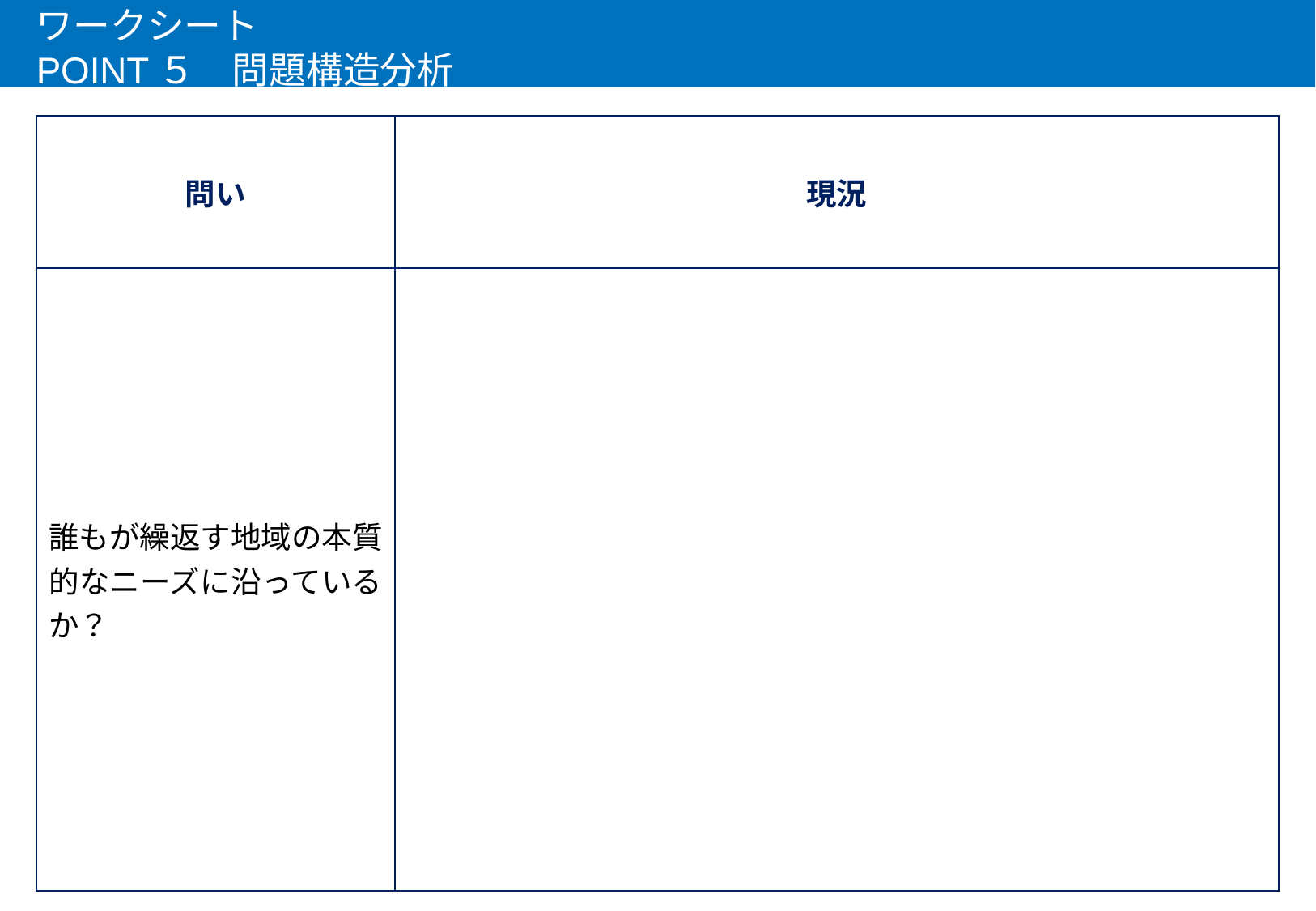

# ワークシート POINT５　問題構造分析
| 問い | 現況 |
| --- | --- |
| 誰もが繰返す地域の本質的なニーズに沿っているか？ |  |